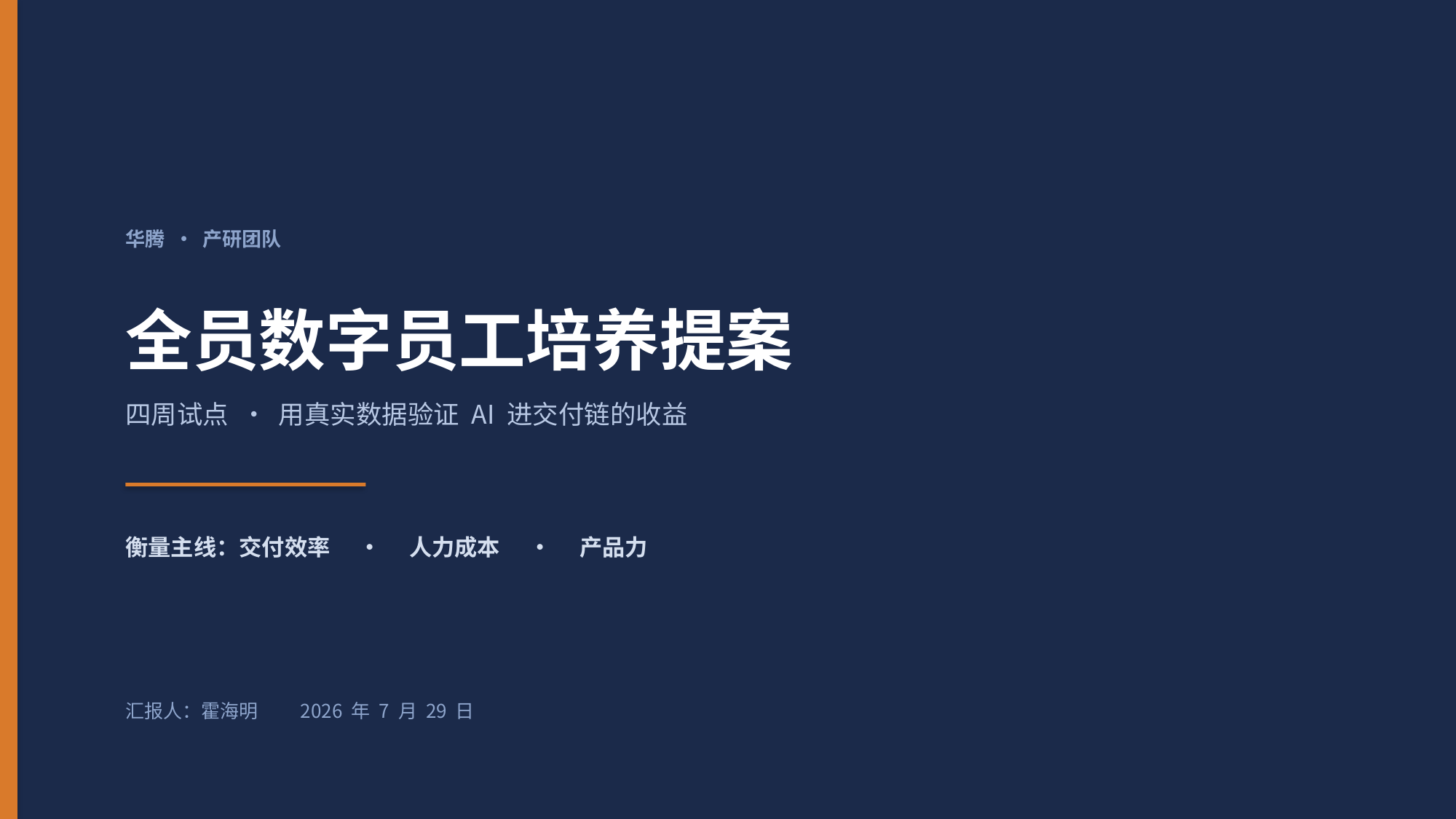

华腾 · 产研团队
全员数字员工培养提案
四周试点 · 用真实数据验证 AI 进交付链的收益

衡量主线：交付效率　·　人力成本　·　产品力
汇报人：霍海明　　2026 年 7 月 29 日